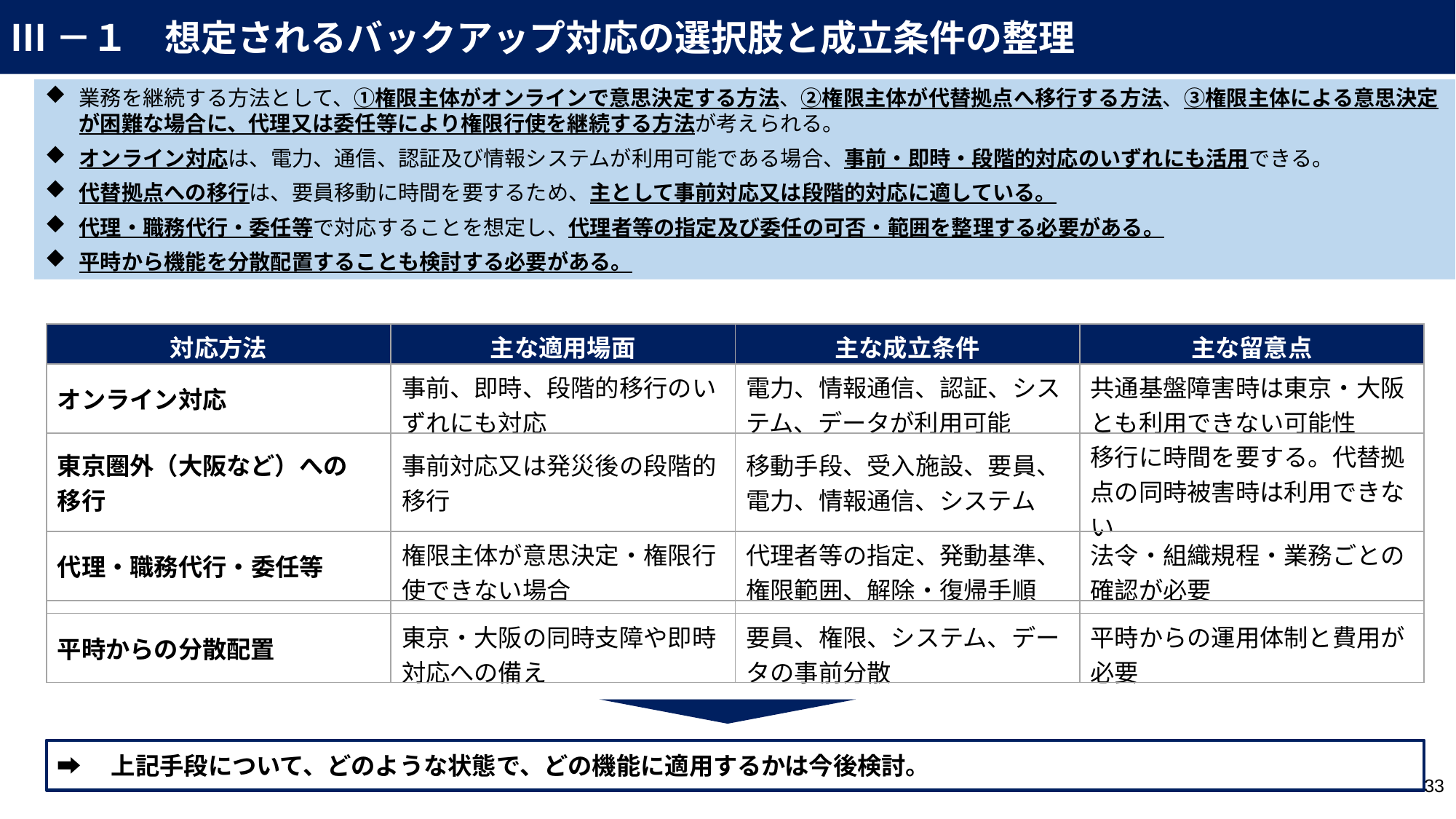

Ⅲ－１　想定されるバックアップ対応の選択肢と成立条件の整理
業務を継続する方法として、①権限主体がオンラインで意思決定する方法、②権限主体が代替拠点へ移行する方法、③権限主体による意思決定が困難な場合に、代理又は委任等により権限行使を継続する方法が考えられる。
オンライン対応は、電力、通信、認証及び情報システムが利用可能である場合、事前・即時・段階的対応のいずれにも活用できる。
代替拠点への移行は、要員移動に時間を要するため、主として事前対応又は段階的対応に適している。
代理・職務代行・委任等で対応することを想定し、代理者等の指定及び委任の可否・範囲を整理する必要がある。
平時から機能を分散配置することも検討する必要がある。
| 対応方法 | 主な適用場面 | 主な成立条件 | 主な留意点 |
| --- | --- | --- | --- |
| オンライン対応 | 事前、即時、段階的移行のいずれにも対応 | 電力、情報通信、認証、システム、データが利用可能 | 共通基盤障害時は東京・大阪とも利用できない可能性 |
| 東京圏外（大阪など）への 移行 | 事前対応又は発災後の段階的移行 | 移動手段、受入施設、要員、電力、情報通信、システム | 移行に時間を要する。代替拠点の同時被害時は利用できない |
| 代理・職務代行・委任等 | 権限主体が意思決定・権限行使できない場合 | 代理者等の指定、発動基準、権限範囲、解除・復帰手順 | 法令・組織規程・業務ごとの確認が必要 |
|  |  |  |  |
| 平時からの分散配置 | 東京・大阪の同時支障や即時対応への備え | 要員、権限、システム、データの事前分散 | 平時からの運用体制と費用が必要 |

➡　上記手段について、どのような状態で、どの機能に適用するかは今後検討。
33